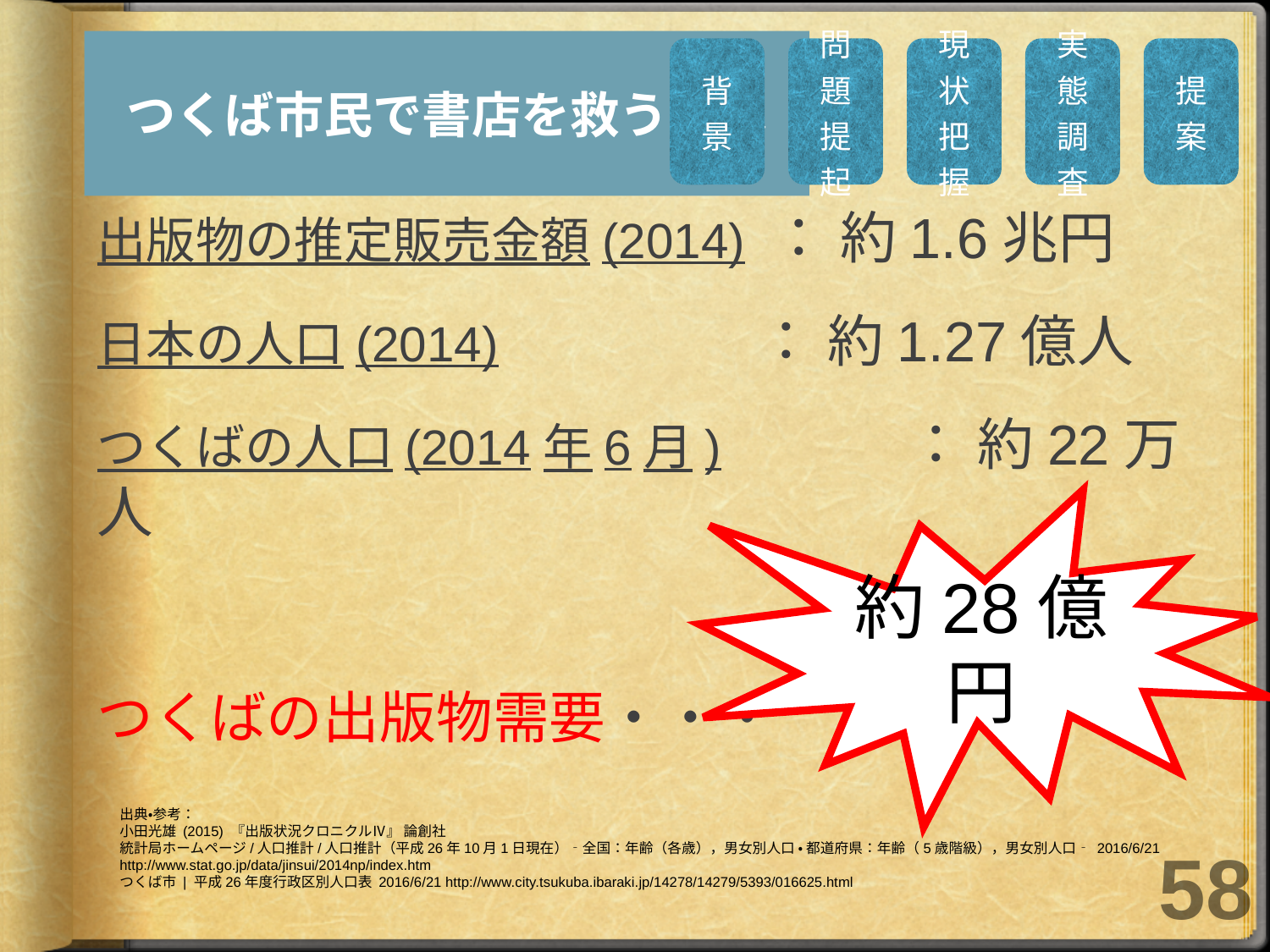

問題提起
現状把握
実態調査
提案
つくば市民で書店を救うには
出版物の推定販売金額(2014) ： 約1.6兆円
日本の人口(2014)                  ： 約1.27億人
つくばの人口(2014年6月)　　　 ： 約22万人

つくばの出版物需要・・・
約28億円
出典・参考：
小田光雄 (2015) 『出版状況クロニクルⅣ』 論創社
統計局ホームページ/人口推計/人口推計（平成26年10月1日現在）‐全国：年齢（各歳），男女別人口 ・ 都道府県：年齢（5歳階級），男女別人口‐ 2016/6/21 http://www.stat.go.jp/data/jinsui/2014np/index.htm
つくば市 | 平成26年度行政区別人口表 2016/6/21 http://www.city.tsukuba.ibaraki.jp/14278/14279/5393/016625.html
58